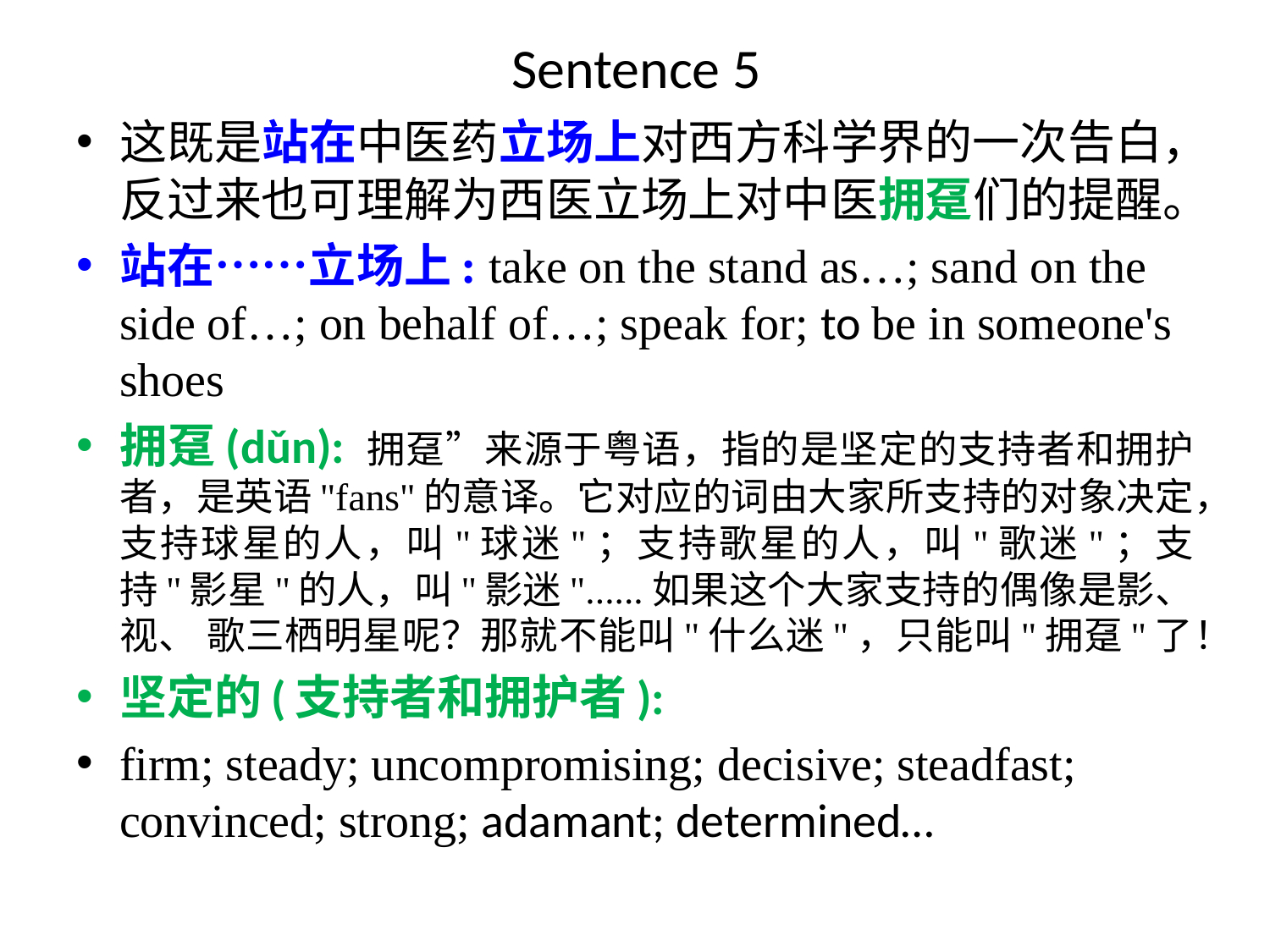

# Sentence 5
这既是站在中医药立场上对西方科学界的一次告白，反过来也可理解为西医立场上对中医拥趸们的提醒。
站在……立场上: take on the stand as…; sand on the side of…; on behalf of…; speak for; to be in someone's shoes
拥趸(dǔn): 拥趸”来源于粤语，指的是坚定的支持者和拥护者，是英语"fans"的意译。它对应的词由大家所支持的对象决定，支持球星的人，叫"球迷"；支持歌星的人，叫"歌迷"；支持"影星"的人，叫"影迷"......如果这个大家支持的偶像是影、视、 歌三栖明星呢？那就不能叫"什么迷"，只能叫"拥趸"了！
坚定的(支持者和拥护者):
firm; steady; uncompromising; decisive; steadfast; convinced; strong; adamant; determined…